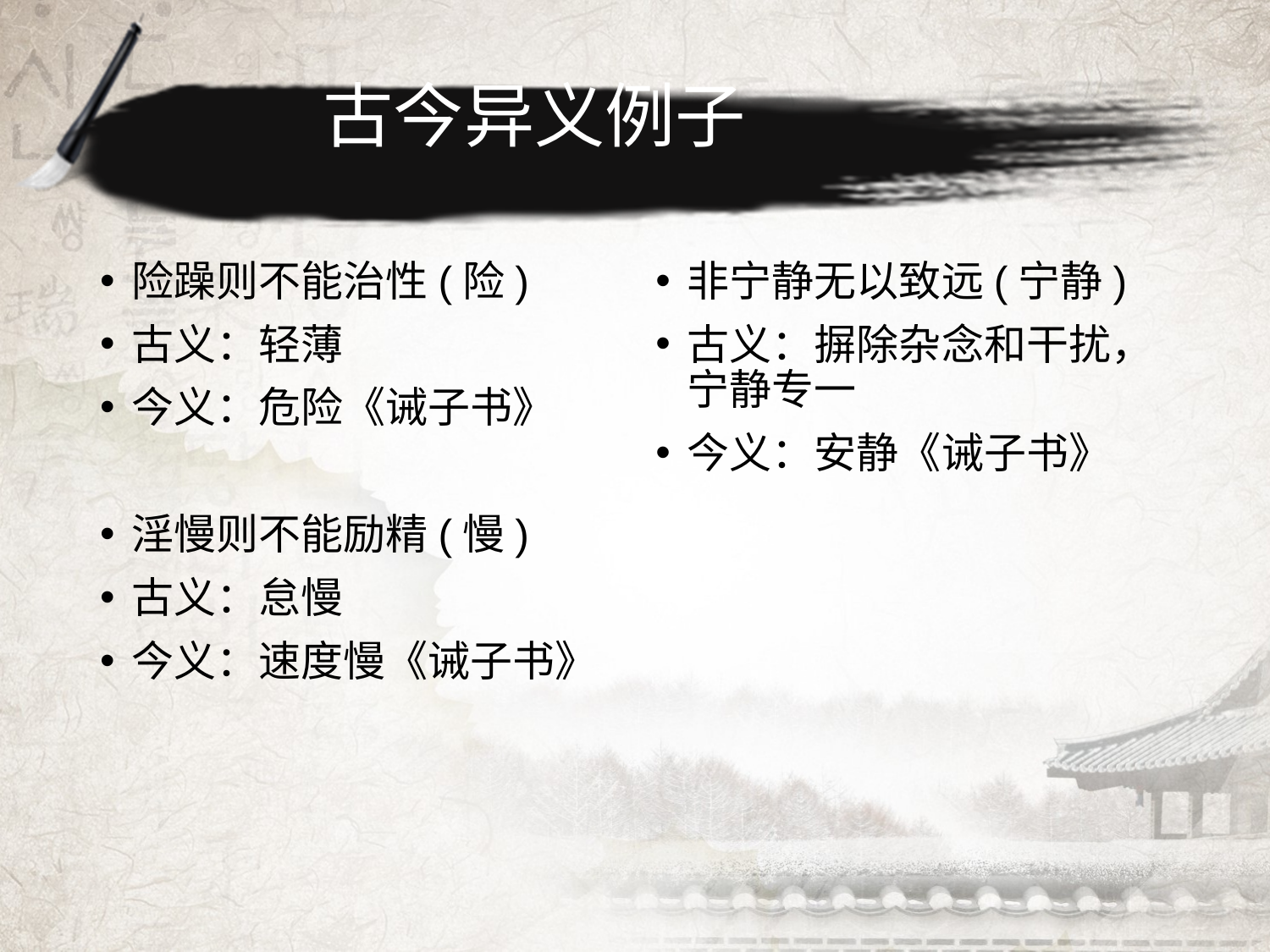

# 古今异义例子
险躁则不能治性(险)
古义：轻薄
今义：危险《诫子书》

淫慢则不能励精(慢)
古义：怠慢
今义：速度慢《诫子书》

非宁静无以致远(宁静)
古义：摒除杂念和干扰，宁静专一
今义：安静《诫子书》